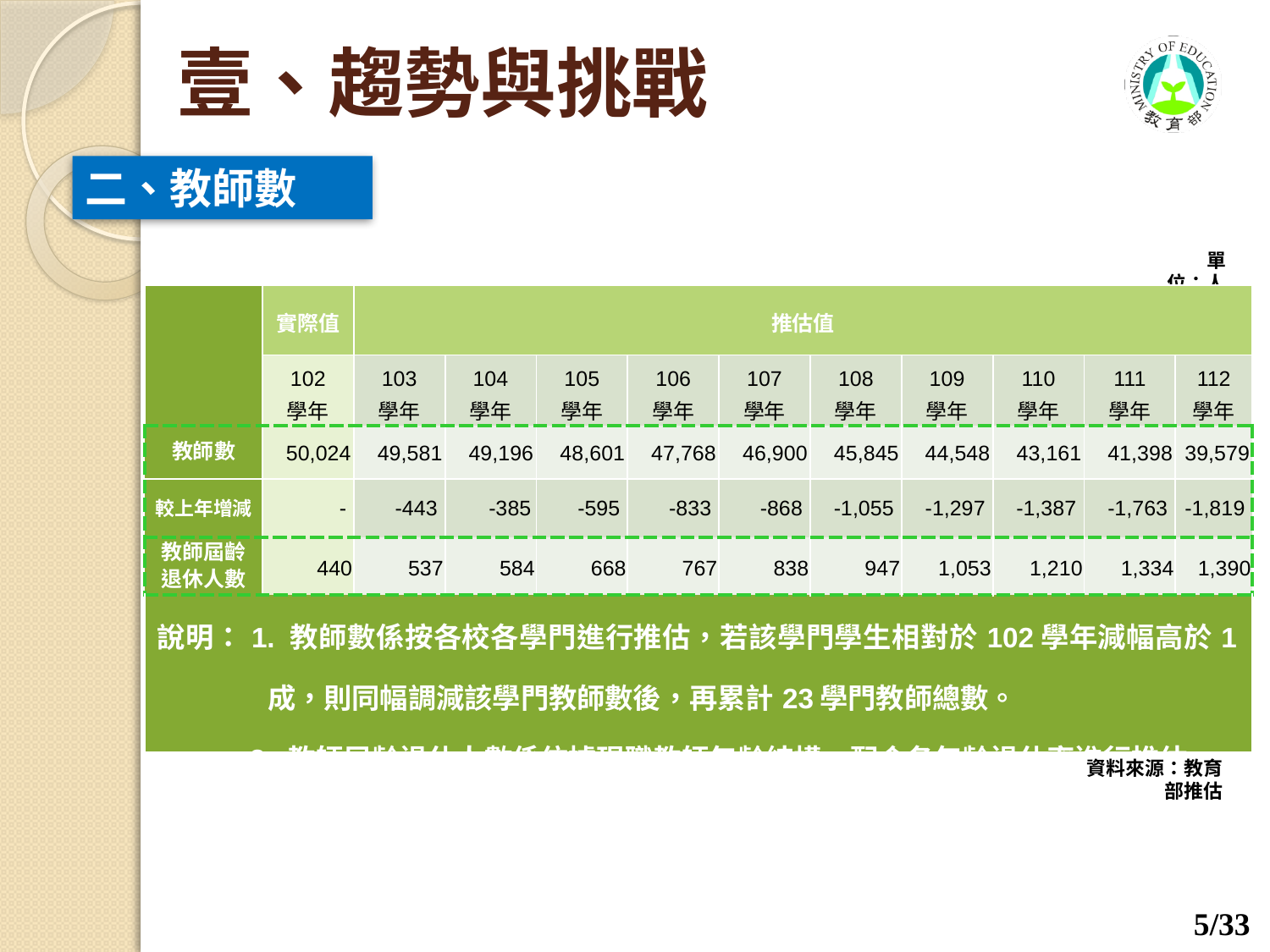

# 壹、趨勢與挑戰
二、教師數
單位：人
|  | 實際值 | 推估值 |  |  |  |  |  |  |  |  |  |
| --- | --- | --- | --- | --- | --- | --- | --- | --- | --- | --- | --- |
|  | 102 學年 | 103 學年 | 104 學年 | 105 學年 | 106 學年 | 107 學年 | 108 學年 | 109 學年 | 110 學年 | 111 學年 | 112 學年 |
| 教師數 | 50,024 | 49,581 | 49,196 | 48,601 | 47,768 | 46,900 | 45,845 | 44,548 | 43,161 | 41,398 | 39,579 |
| 較上年增減 | - | -443 | -385 | -595 | -833 | -868 | -1,055 | -1,297 | -1,387 | -1,763 | -1,819 |
| 教師屆齡退休人數 | 440 | 537 | 584 | 668 | 767 | 838 | 947 | 1,053 | 1,210 | 1,334 | 1,390 |
| 說明：1. 教師數係按各校各學門進行推估，若該學門學生相對於102學年減幅高於1成，則同幅調減該學門教師數後，再累計23學門教師總數。 　　　2. 教師屆齡退休人數係依據現職教師年齡結構，配合各年齡退休率進行推估。 |  |  |  |  |  |  |  |  |  |  |  |
資料來源：教育部推估